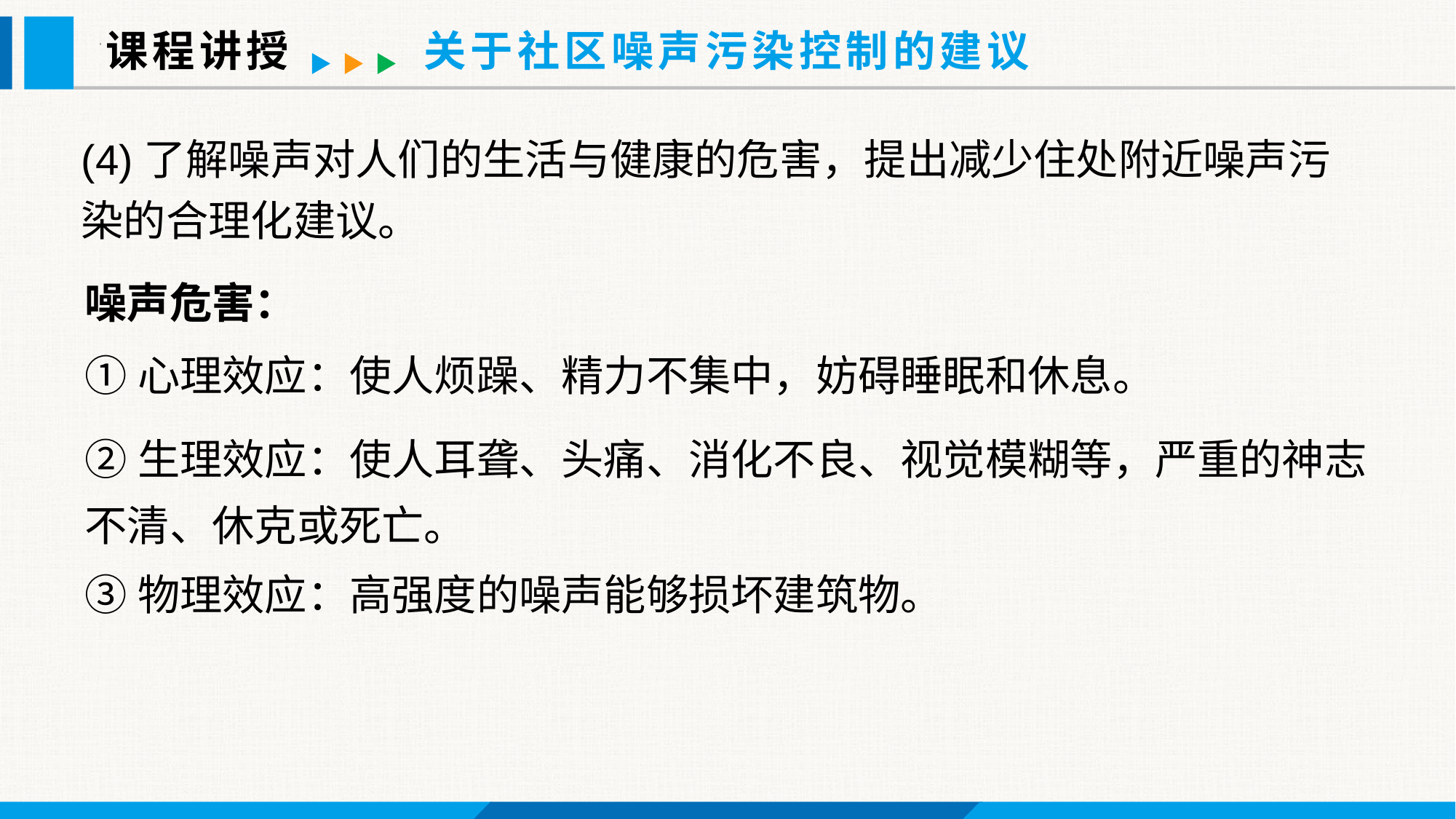

课程讲授
关于社区噪声污染控制的建议

(4)了解噪声对人们的生活与健康的危害，提出减少住处附近噪声污染的合理化建议。
噪声危害：
①心理效应：使人烦躁、精力不集中，妨碍睡眠和休息。
②生理效应：使人耳聋、头痛、消化不良、视觉模糊等，严重的神志不清、休克或死亡。
③物理效应：高强度的噪声能够损坏建筑物。